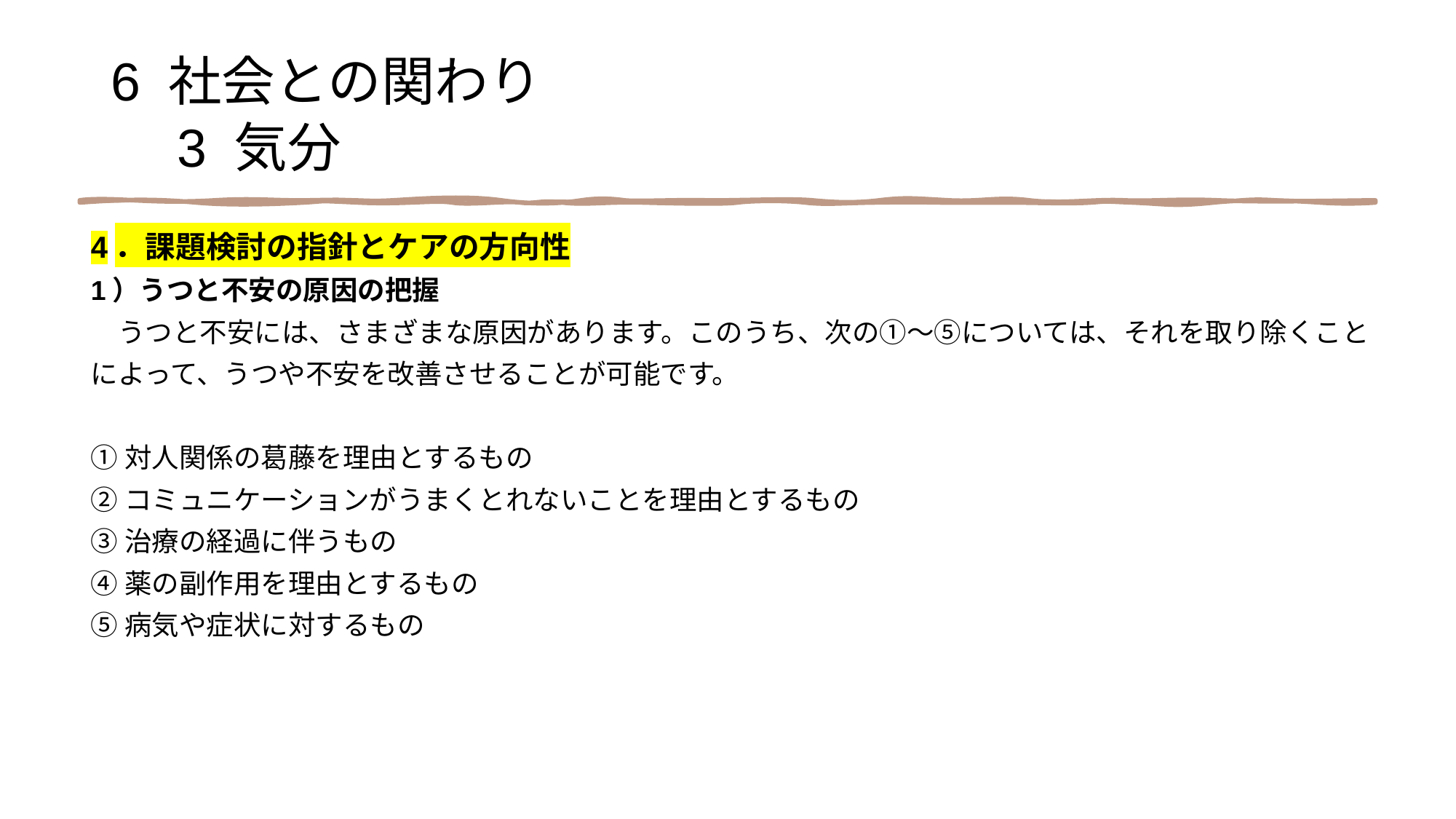

6 社会との関わり
　3 気分

4．課題検討の指針とケアの方向性
1）うつと不安の原因の把握
　うつと不安には、さまざまな原因があります。このうち、次の①〜⑤については、それを取り除くこと
によって、うつや不安を改善させることが可能です。

①対人関係の葛藤を理由とするもの
②コミュニケーションがうまくとれないことを理由とするもの
③治療の経過に伴うもの
④薬の副作用を理由とするもの
⑤病気や症状に対するもの